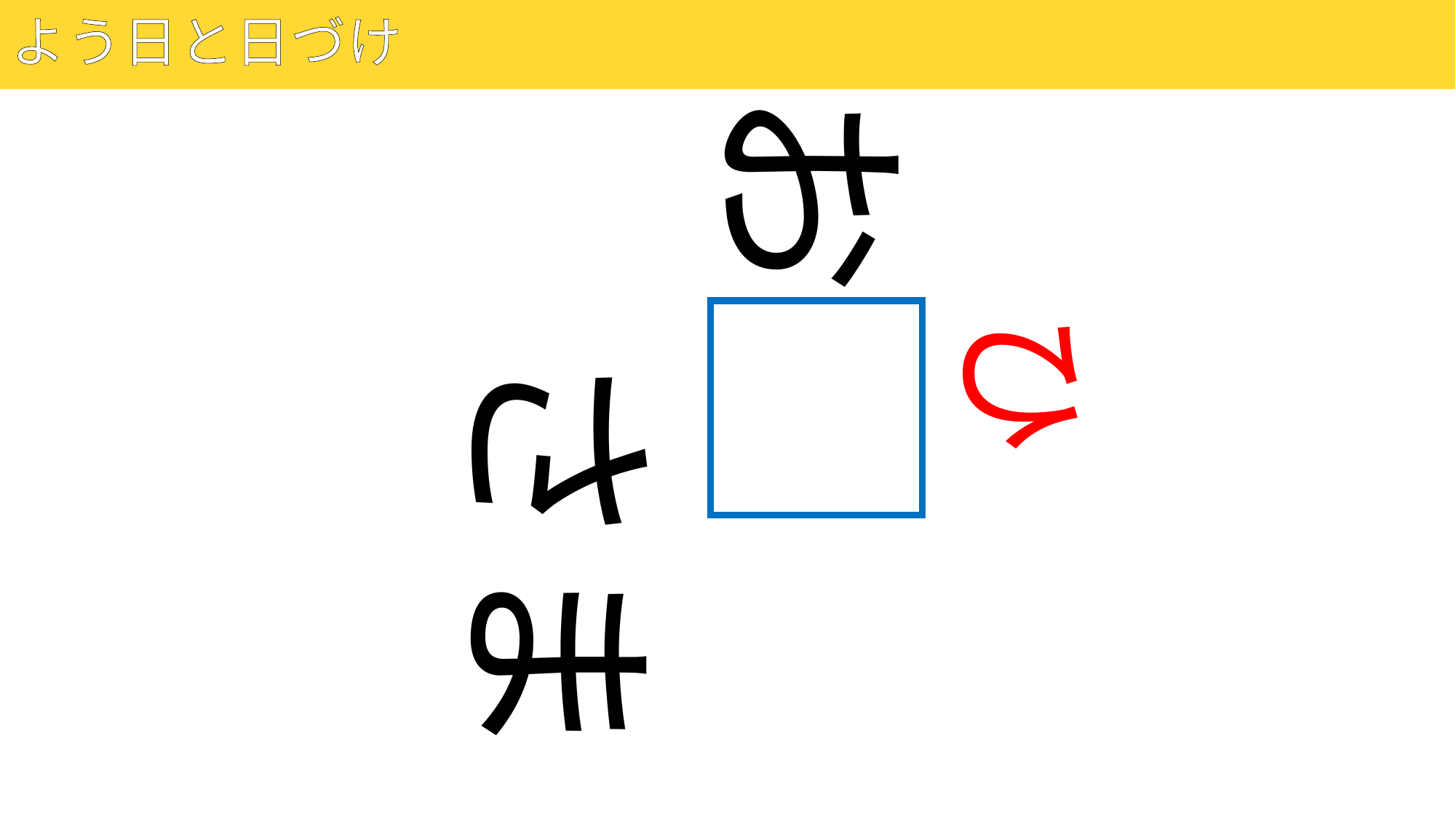

# よう日と日づけ
13
お日
　 さま

ひ